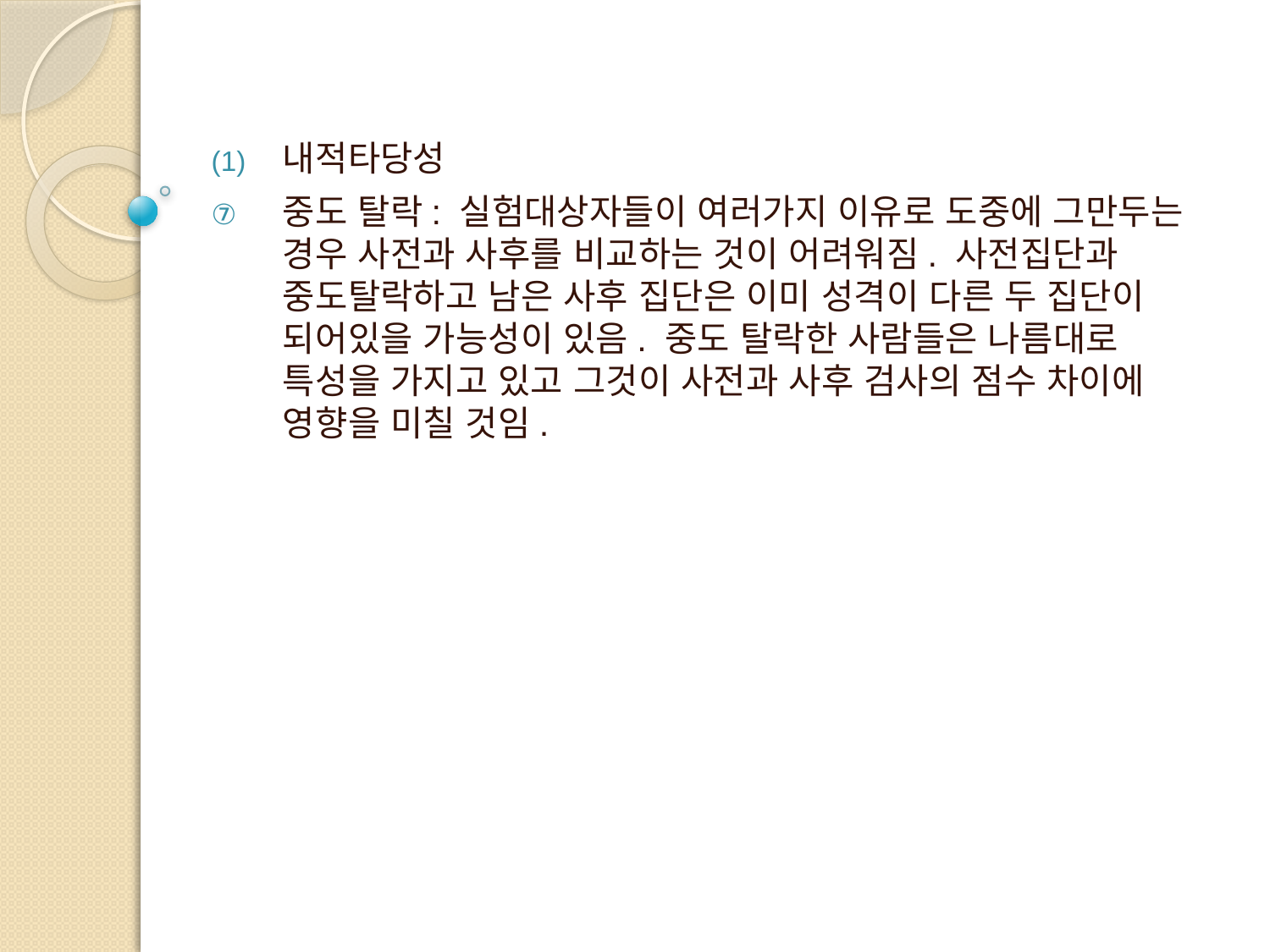

내적타당성
중도 탈락: 실험대상자들이 여러가지 이유로 도중에 그만두는 경우 사전과 사후를 비교하는 것이 어려워짐. 사전집단과 중도탈락하고 남은 사후 집단은 이미 성격이 다른 두 집단이 되어있을 가능성이 있음. 중도 탈락한 사람들은 나름대로 특성을 가지고 있고 그것이 사전과 사후 검사의 점수 차이에 영향을 미칠 것임.